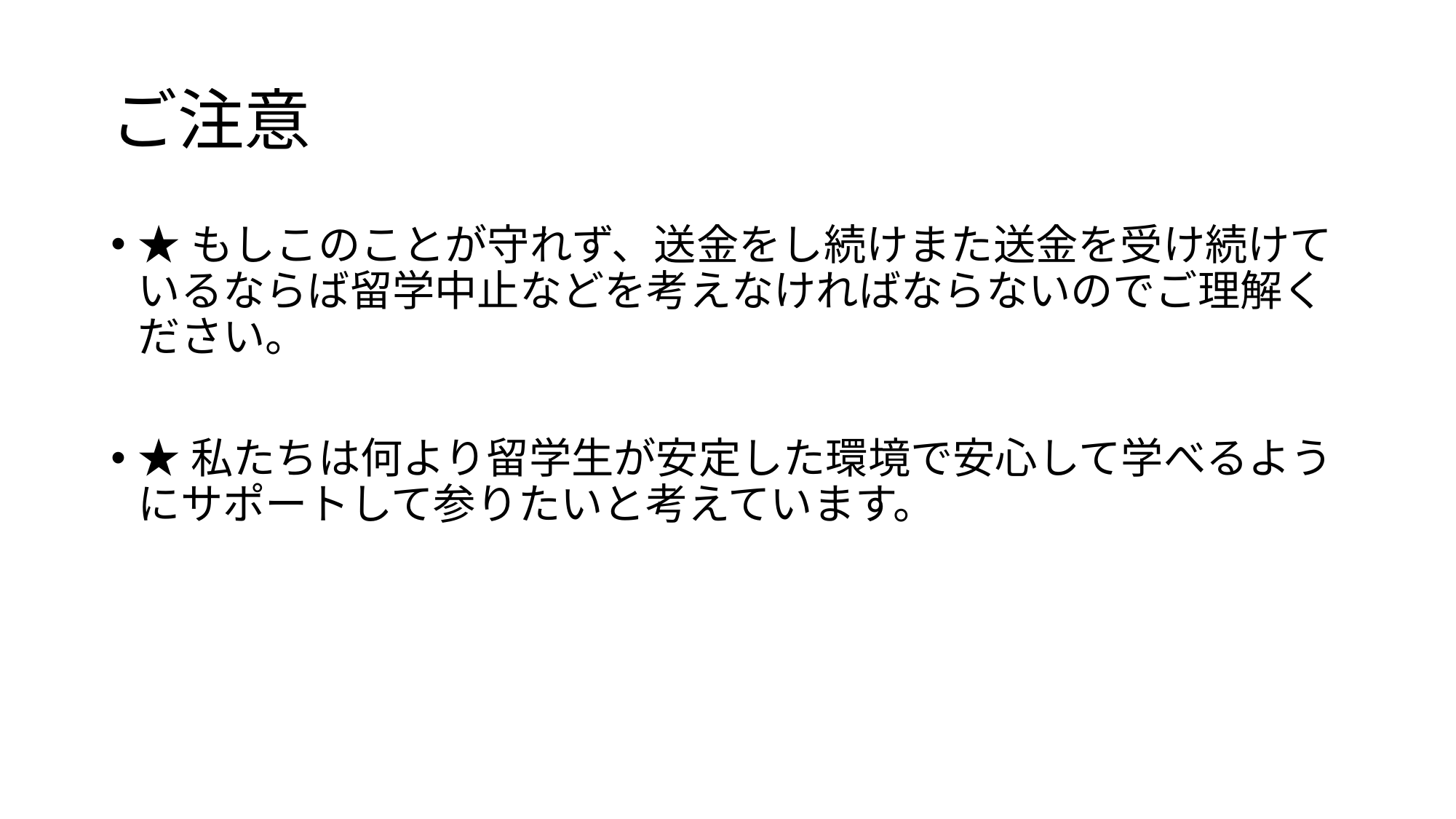

# ご注意
★もしこのことが守れず、送金をし続けまた送金を受け続けているならば留学中止などを考えなければならないのでご理解ください。

★私たちは何より留学生が安定した環境で安心して学べるようにサポートして参りたいと考えています。